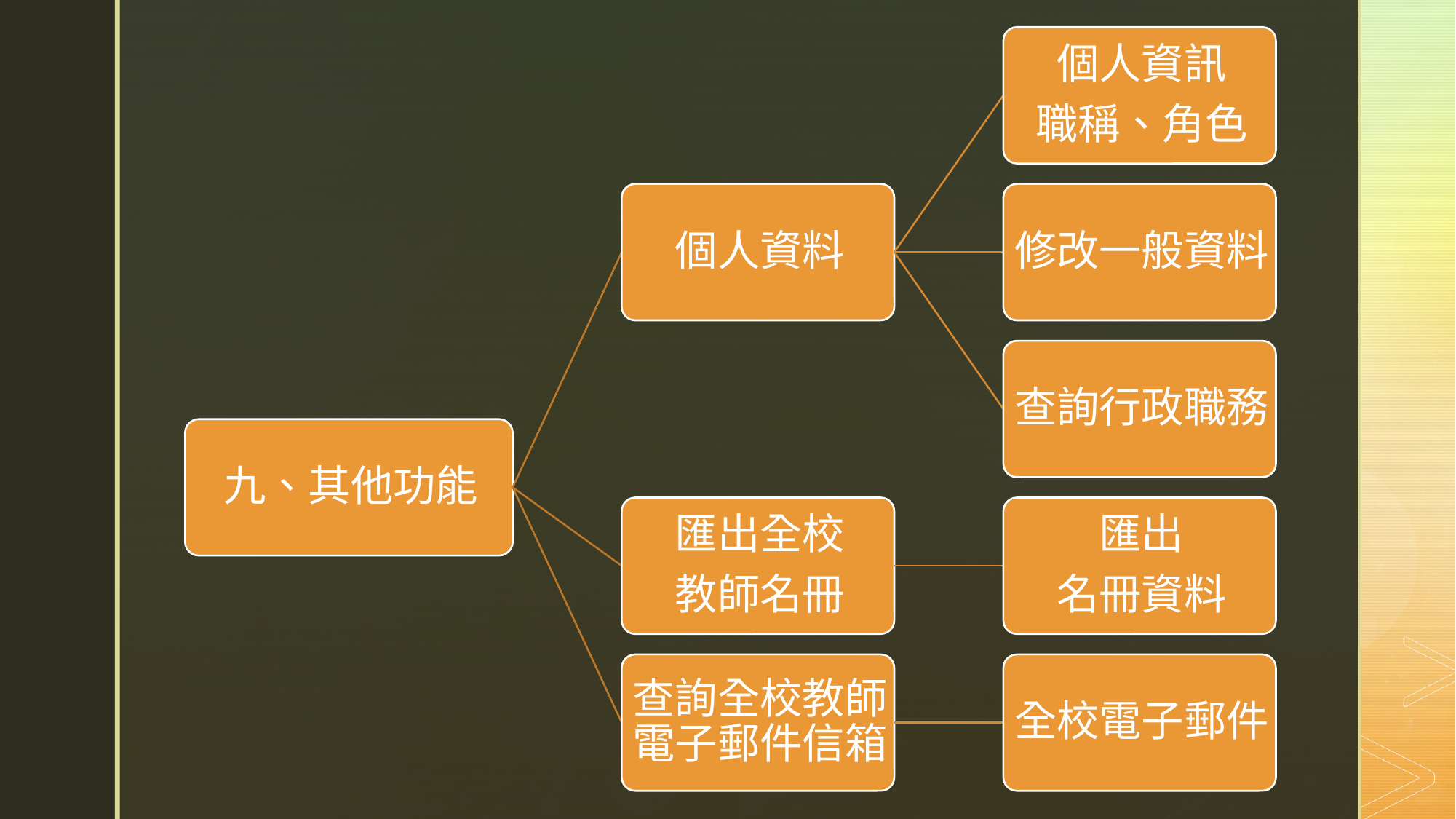

九、其他功能

個人資料

個人資訊
職稱、角色

修改一般資料

查詢行政職務

匯出全校
教師名冊

匯出
名冊資料

查詢全校教師電子郵件信箱

全校電子郵件